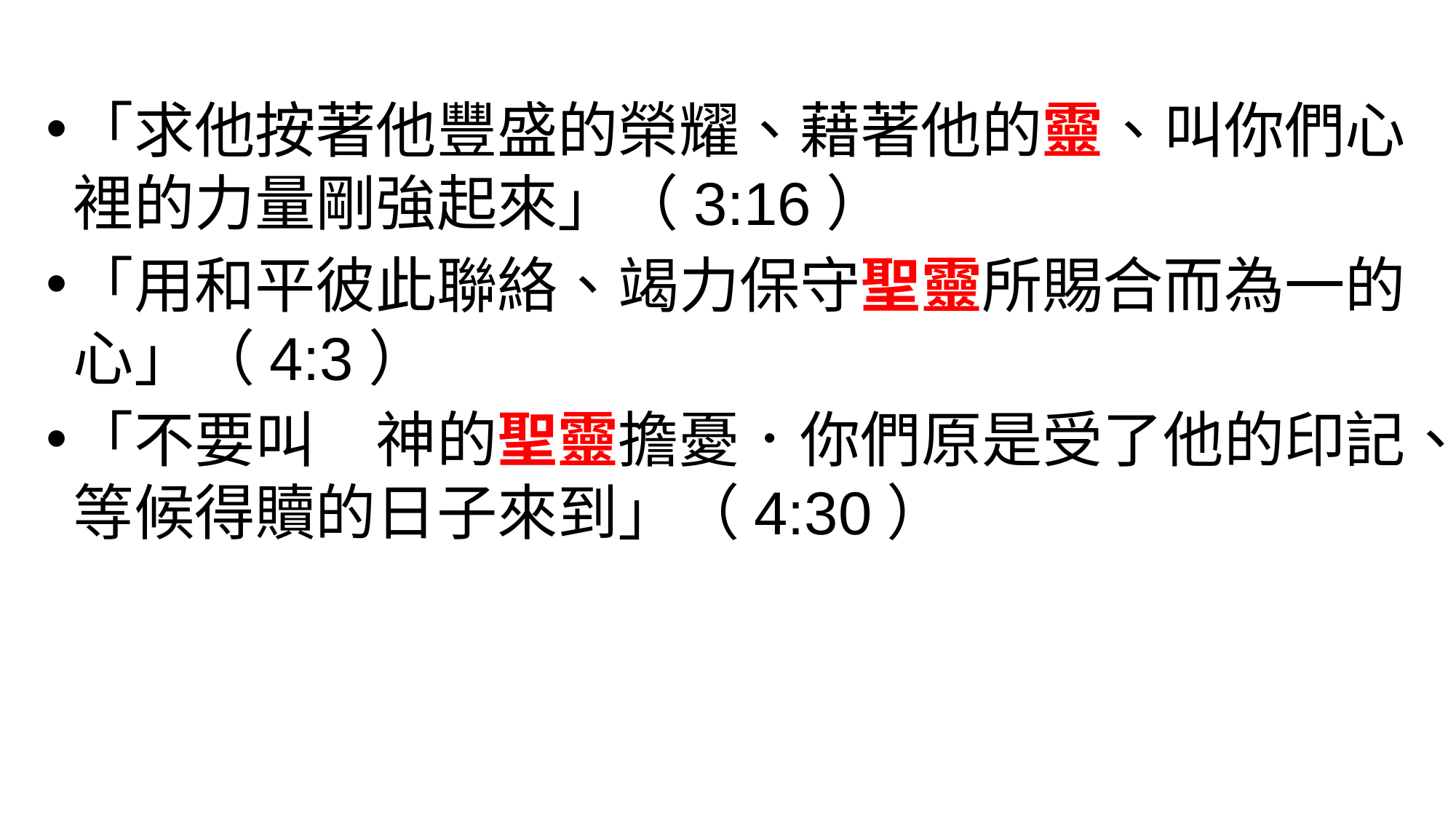

# 第一章
「求他按著他豐盛的榮耀、藉著他的靈、叫你們心裡的力量剛強起來」（3:16）
「用和平彼此聯絡、竭力保守聖靈所賜合而為一的心」（4:3）
「不要叫　神的聖靈擔憂．你們原是受了他的印記、等候得贖的日子來到」（4:30）